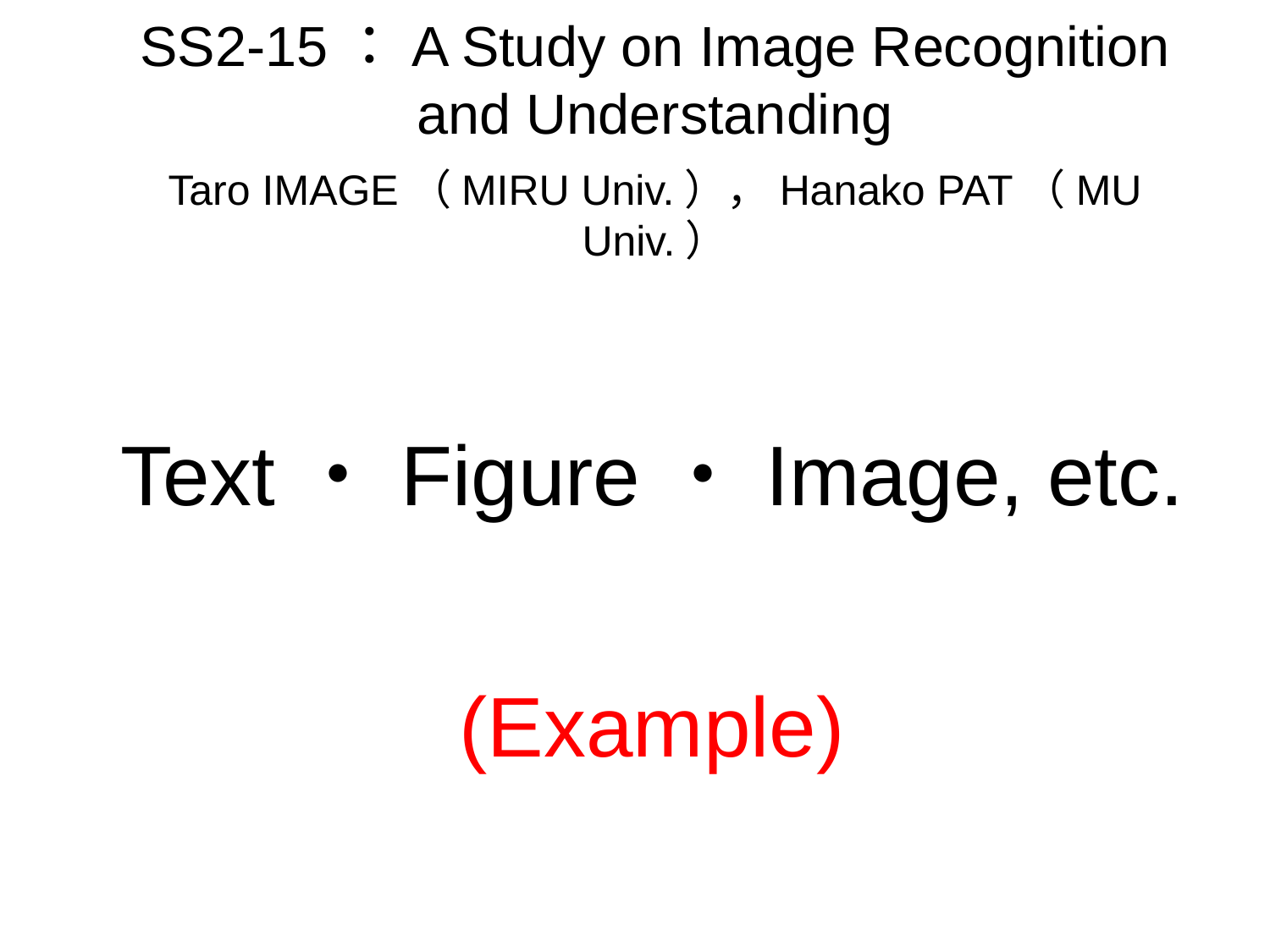

# SS2-15：A Study on Image Recognition and Understanding
Taro IMAGE（MIRU Univ.），Hanako PAT（MU Univ.）
Text・Figure・Image, etc.
(Example)